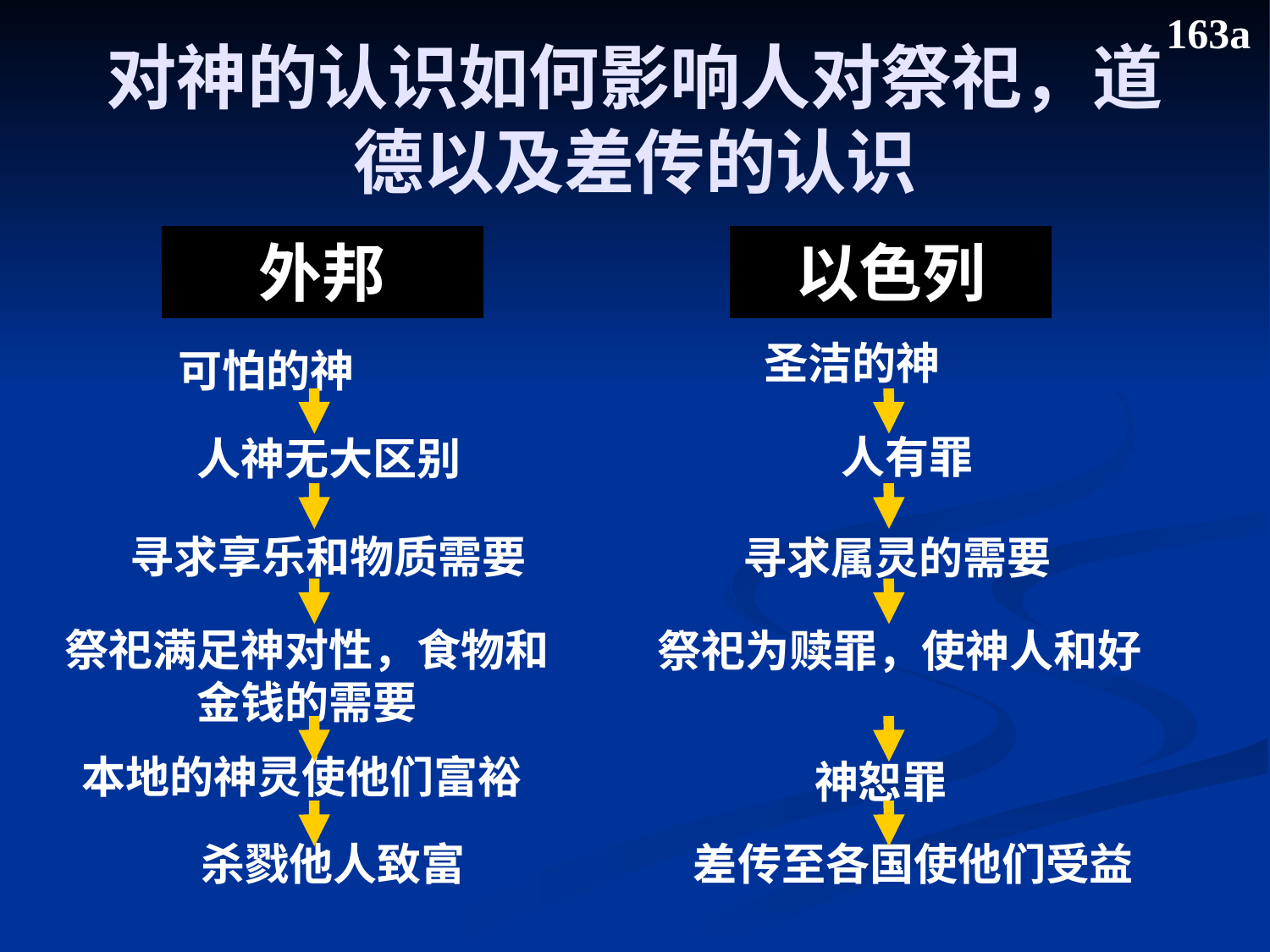

163a
# 对神的认识如何影响人对祭祀，道德以及差传的认识
外邦
以色列
圣洁的神
可怕的神

 人有罪
人神无大区别

寻求享乐和物质需要
寻求属灵的需要

祭祀满足神对性，食物和金钱的需要
祭祀为赎罪，使神人和好

本地的神灵使他们富裕
神恕罪

杀戮他人致富
差传至各国使他们受益